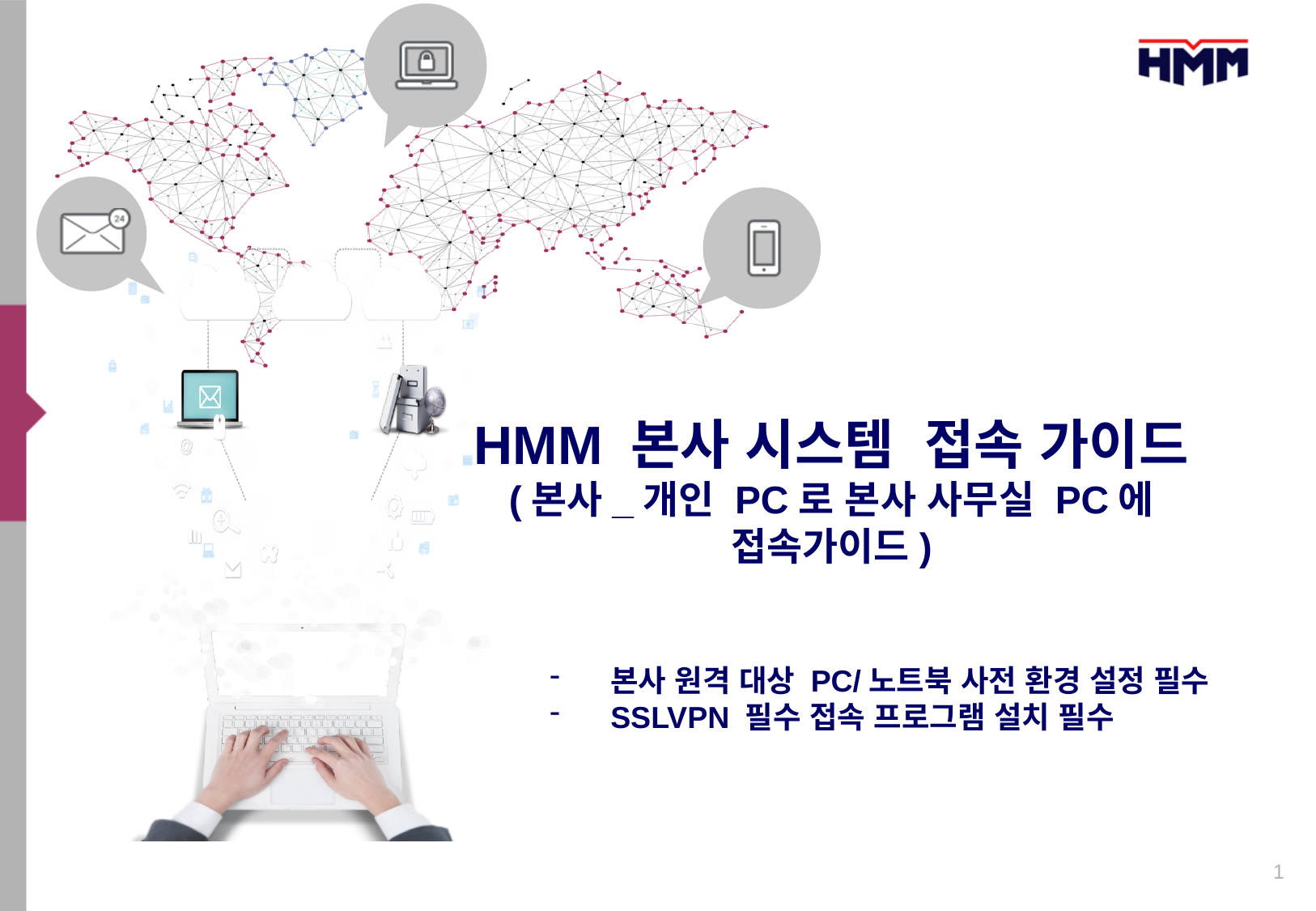

HMM 본사 시스템  접속 가이드
(본사_개인 PC로 본사 사무실 PC에 접속가이드)
본사 원격 대상 PC/노트북 사전 환경 설정 필수
SSLVPN 필수 접속 프로그램 설치 필수
1